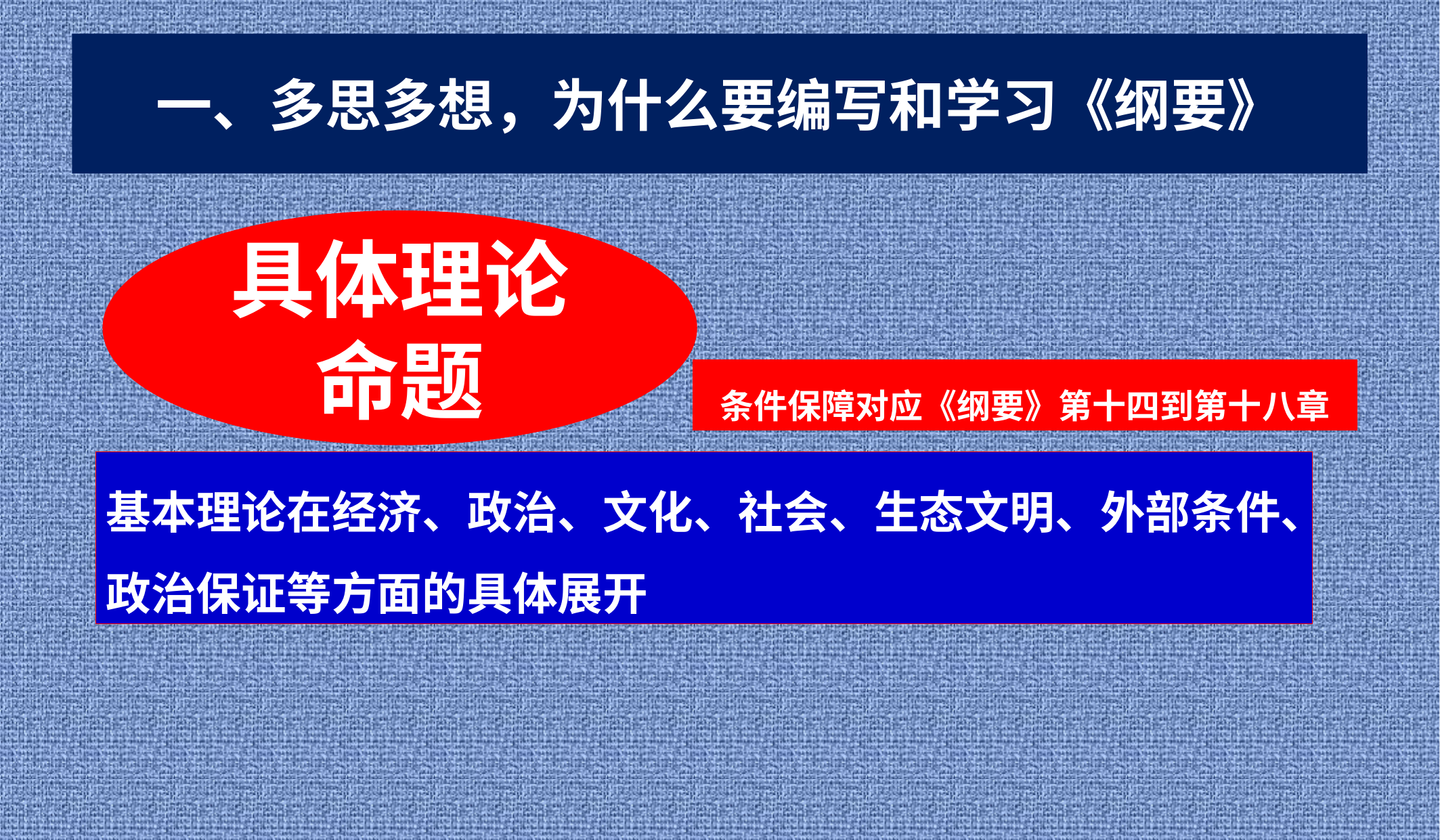

# 一、多思多想，为什么要编写和学习《纲要》
具体理论命题
条件保障对应《纲要》第十四到第十八章
基本理论在经济、政治、文化、社会、生态文明、外部条件、政治保证等方面的具体展开